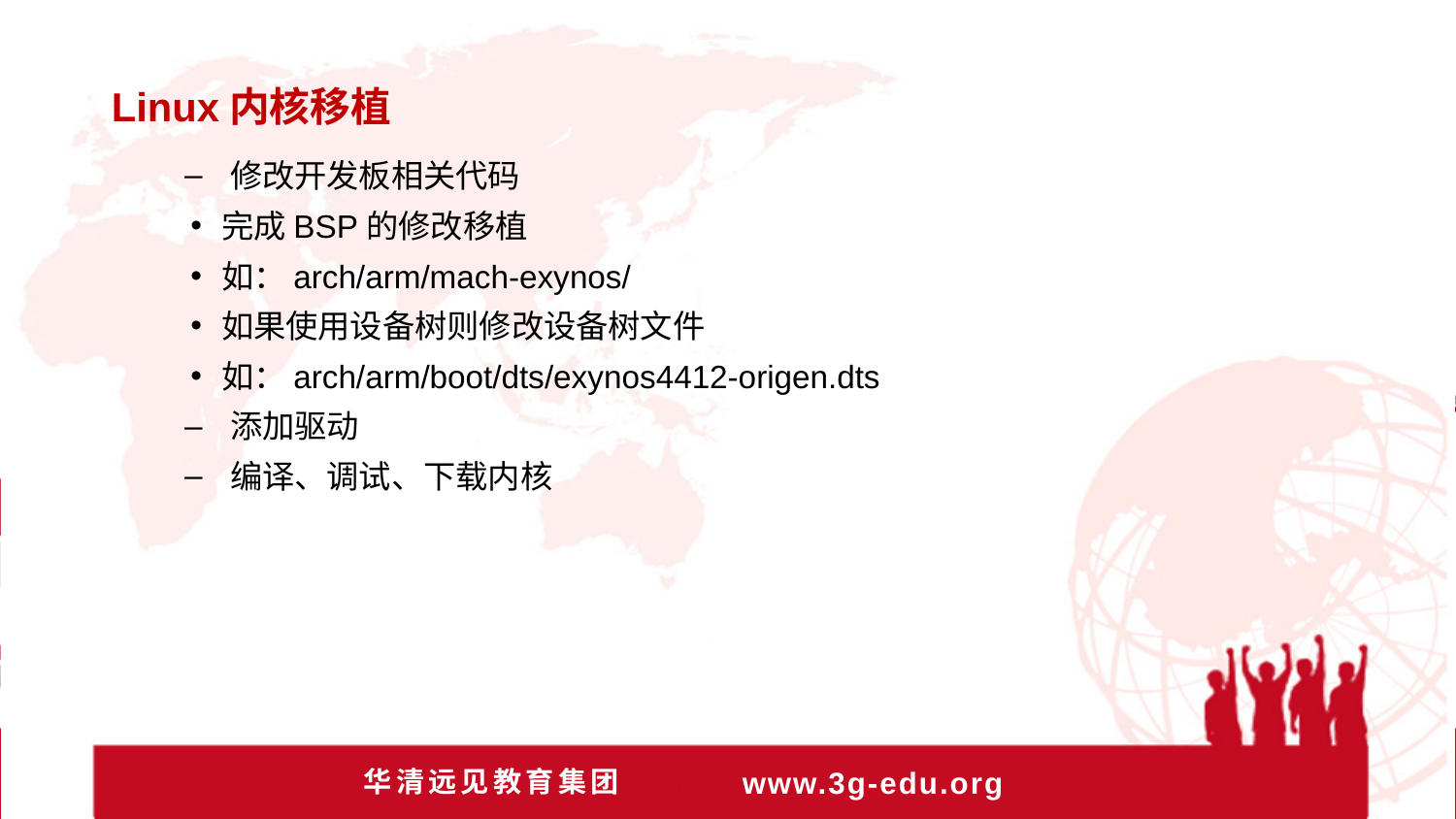

Linux内核移植
修改开发板相关代码
完成BSP的修改移植
如：arch/arm/mach-exynos/
如果使用设备树则修改设备树文件
如：arch/arm/boot/dts/exynos4412-origen.dts
添加驱动
编译、调试、下载内核